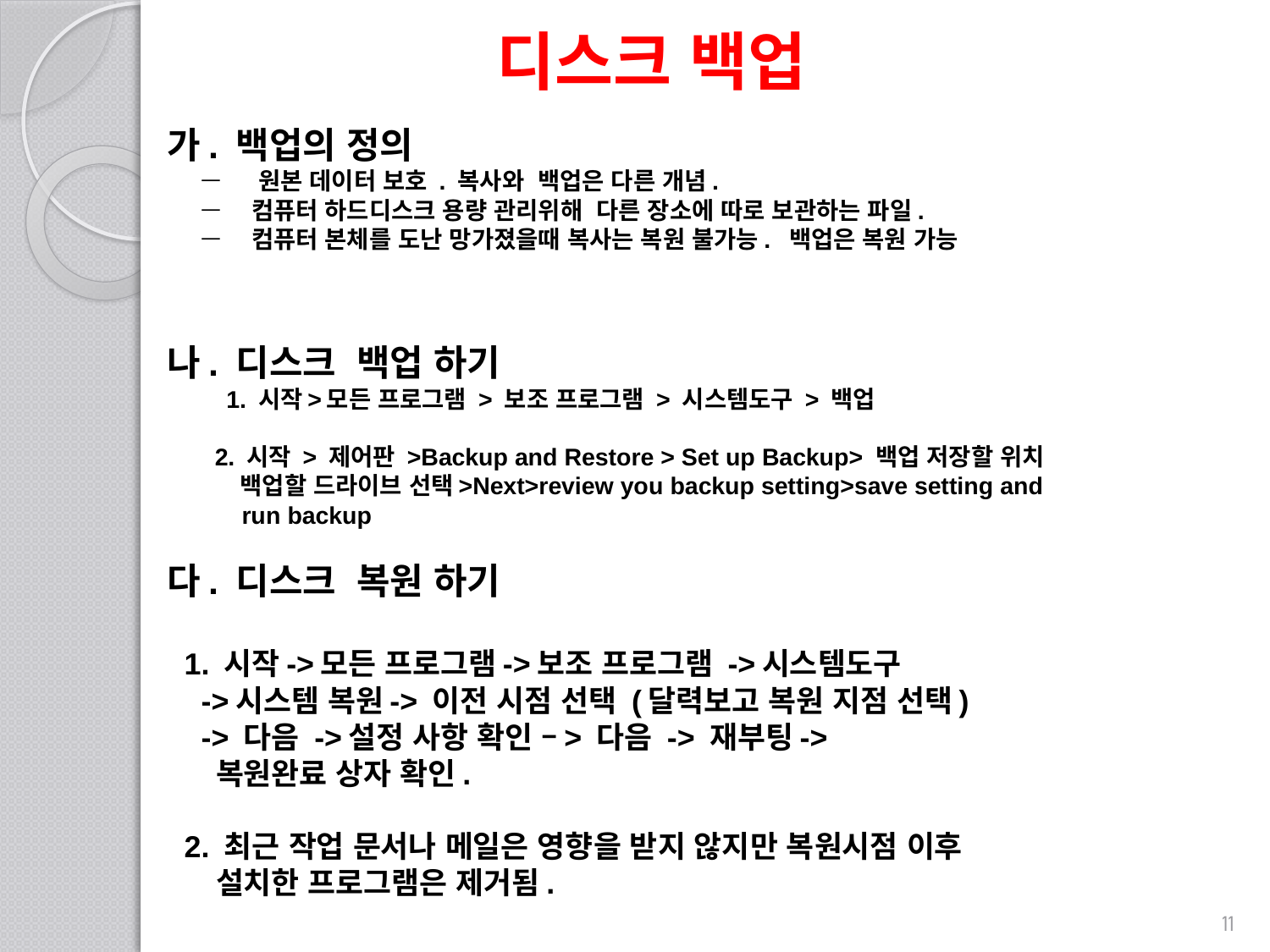

디스크 백업
가. 백업의 정의
    원본 데이터 보호 . 복사와  백업은 다른 개념.
   컴퓨터 하드디스크 용량 관리위해  다른 장소에 따로 보관하는 파일.
   컴퓨터 본체를 도난 망가졌을때 복사는 복원 불가능.  백업은 복원 가능

나. 디스크  백업 하기
1. 시작>모든 프로그램 > 보조 프로그램 > 시스템도구 > 백업

       2. 시작 > 제어판 >Backup and Restore > Set up Backup> 백업 저장할 위치
          백업할 드라이브 선택>Next>review you backup setting>save setting and
           run backup

다. 디스크  복원 하기

  1. 시작->모든 프로그램->보조 프로그램 ->시스템도구
    ->시스템 복원-> 이전 시점 선택 (달력보고 복원 지점 선택)
    -> 다음 ->설정 사항 확인 –> 다음 -> 재부팅->
     복원완료 상자 확인.

  2. 최근 작업 문서나 메일은 영향을 받지 않지만 복원시점 이후
     설치한 프로그램은 제거됨.

11